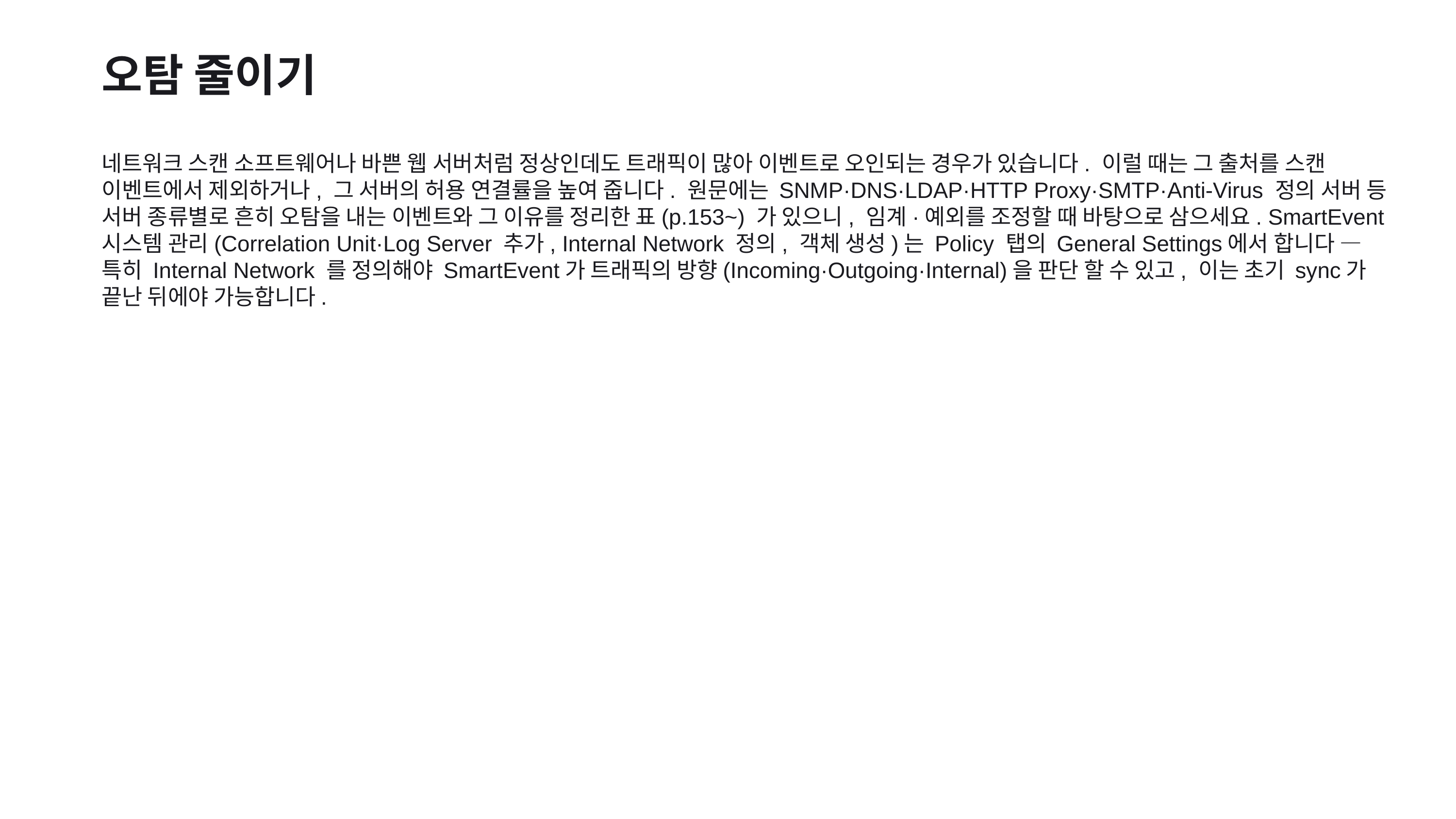

오탐 줄이기
네트워크 스캔 소프트웨어나 바쁜 웹 서버처럼 정상인데도 트래픽이 많아 이벤트로 오인되는 경우가 있습니다. 이럴 때는 그 출처를 스캔 이벤트에서 제외하거나, 그 서버의 허용 연결률을 높여 줍니다. 원문에는 SNMP·DNS·LDAP·HTTP Proxy·SMTP·Anti-Virus 정의 서버 등 서버 종류별로 흔히 오탐을 내는 이벤트와 그 이유를 정리한 표(p.153~) 가 있으니, 임계·예외를 조정할 때 바탕으로 삼으세요. SmartEvent 시스템 관리(Correlation Unit·Log Server 추가, Internal Network 정의, 객체 생성)는 Policy 탭의 General Settings에서 합니다 — 특히 Internal Network 를 정의해야 SmartEvent가 트래픽의 방향(Incoming·Outgoing·Internal)을 판단 할 수 있고, 이는 초기 sync가 끝난 뒤에야 가능합니다.